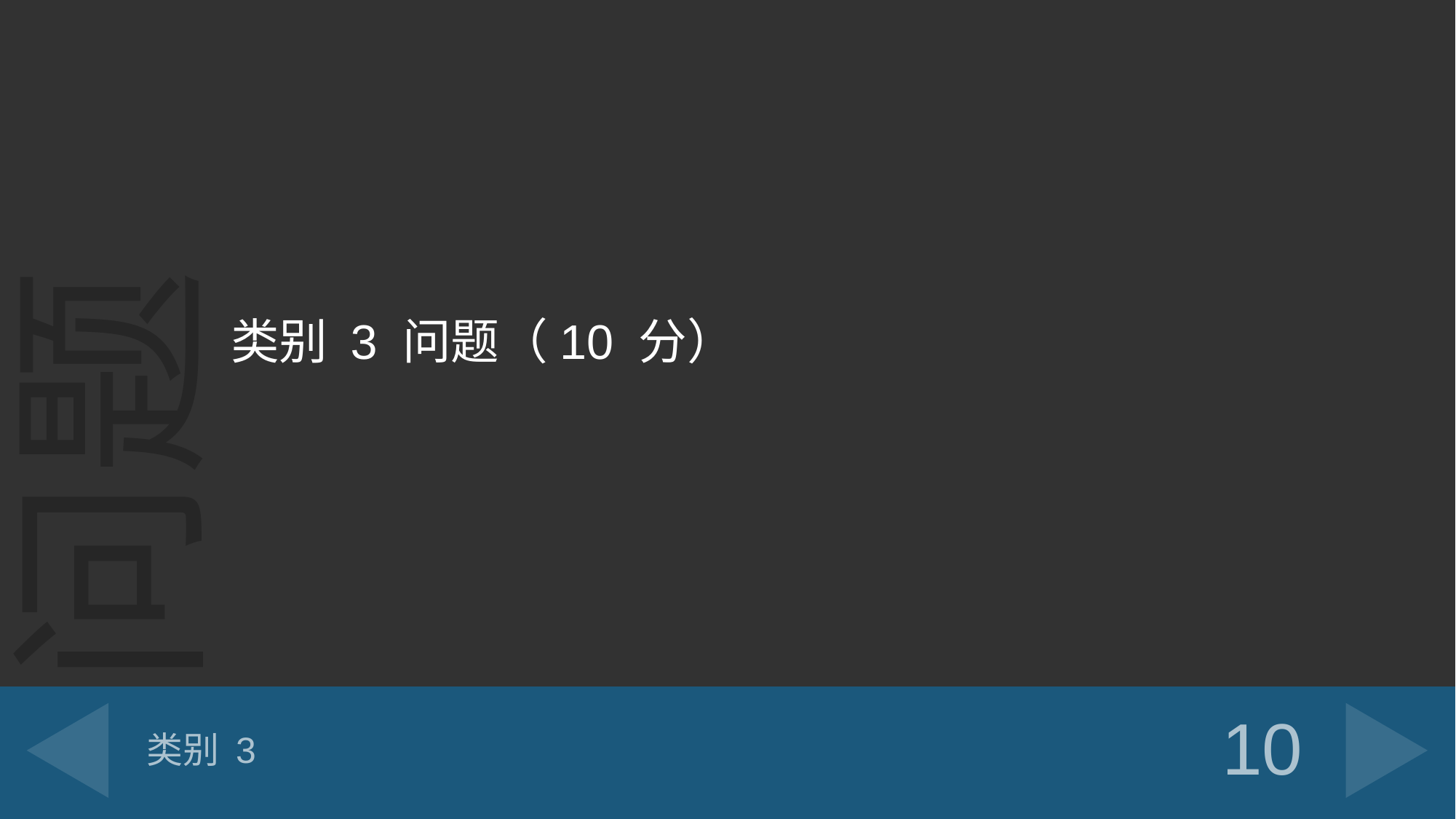

类别 3 问题（10 分）
# 类别 3
10